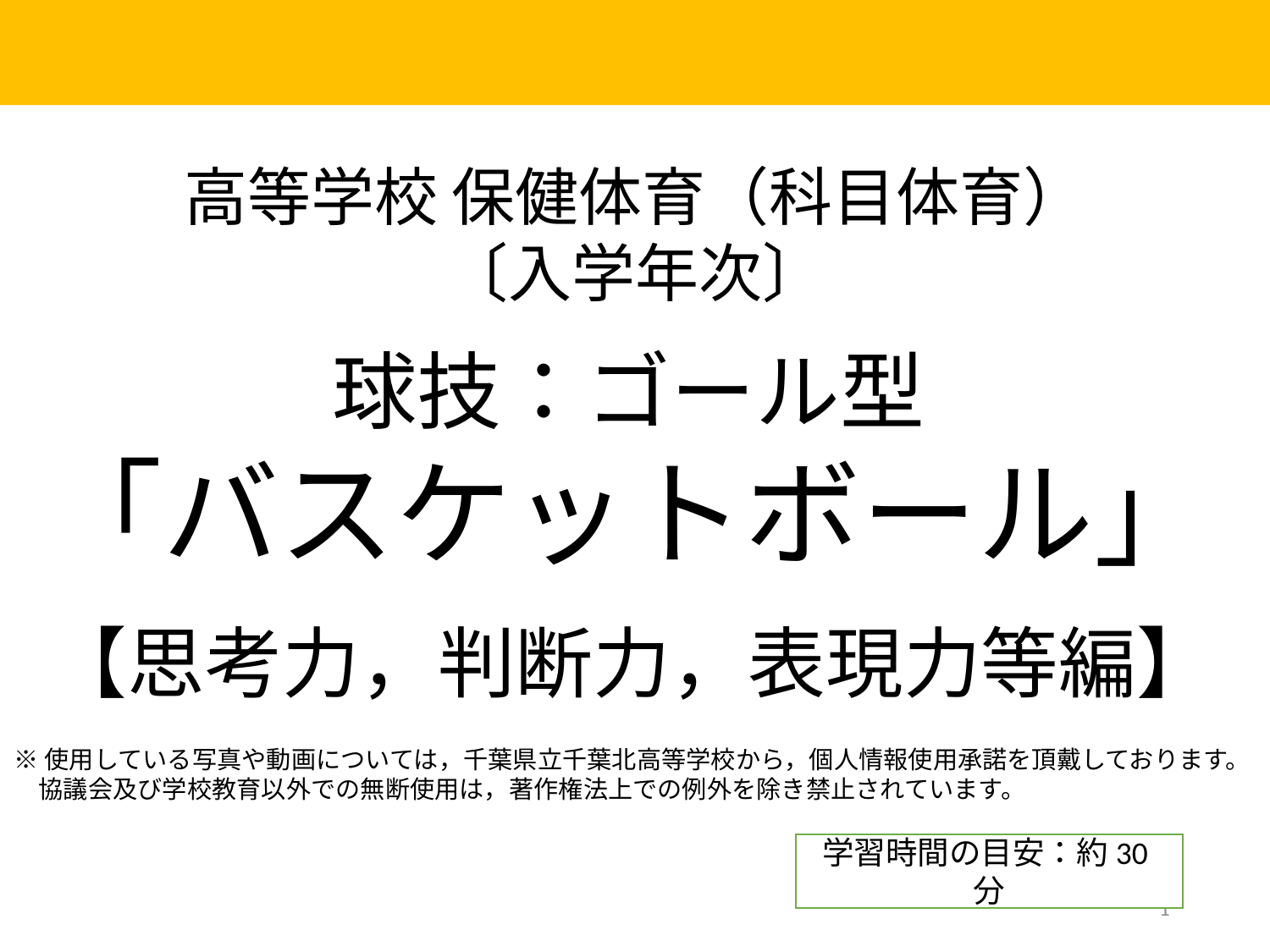

高等学校 保健体育（科目体育）
〔入学年次〕
球技：ゴール型
「バスケットボール」

【思考力，判断力，表現力等編】
※使用している写真や動画については，千葉県立千葉北高等学校から，個人情報使用承諾を頂戴しております。
　協議会及び学校教育以外での無断使用は，著作権法上での例外を除き禁止されています。
学習時間の目安：約30分
1